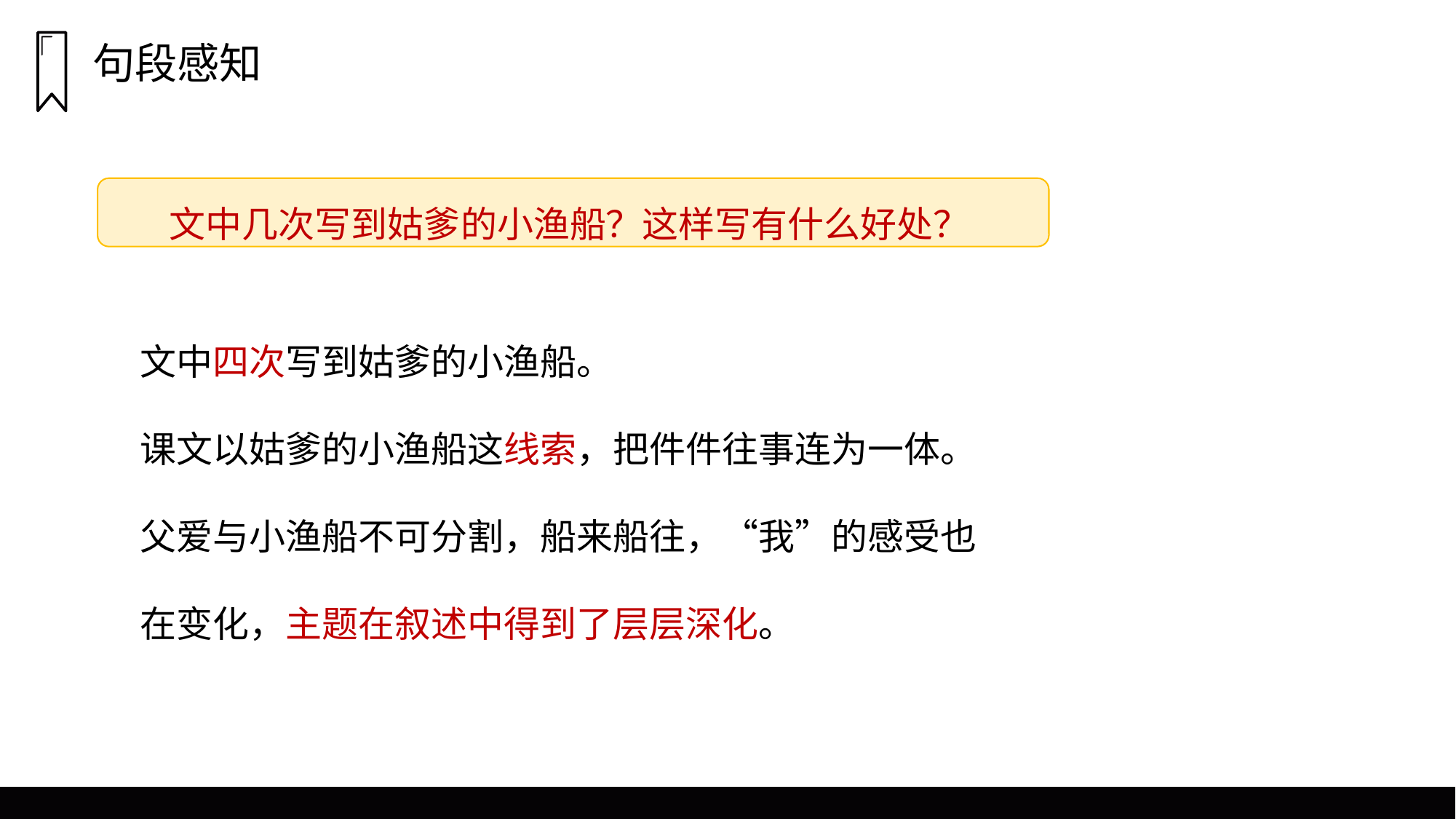

句段感知
      文中几次写到姑爹的小渔船？这样写有什么好处？
文中四次写到姑爹的小渔船。
课文以姑爹的小渔船这线索，把件件往事连为一体。父爱与小渔船不可分割，船来船往，“我”的感受也在变化，主题在叙述中得到了层层深化。